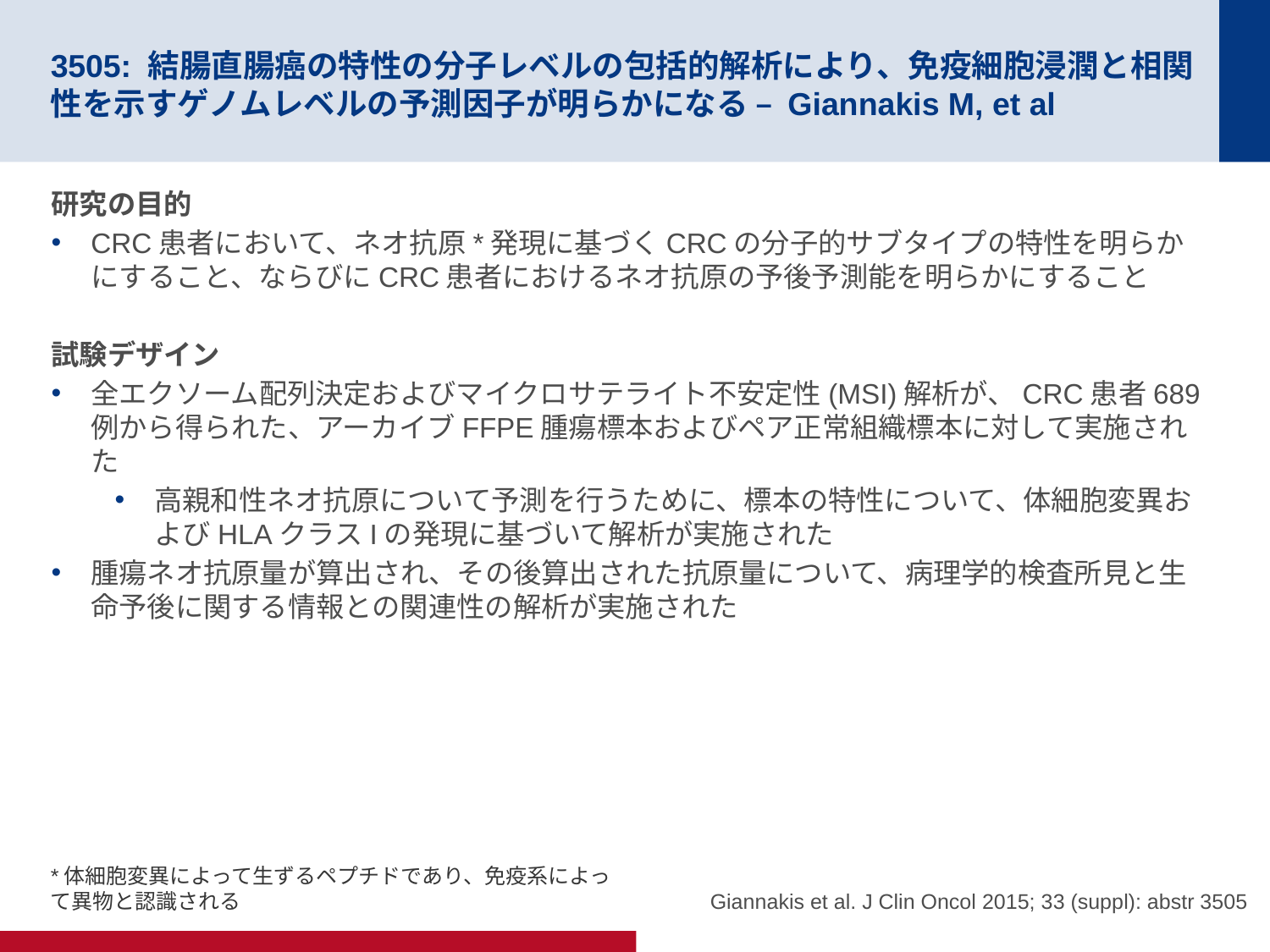

# 3505: 結腸直腸癌の特性の分子レベルの包括的解析により、免疫細胞浸潤と相関性を示すゲノムレベルの予測因子が明らかになる – Giannakis M, et al
研究の目的
CRC患者において、ネオ抗原*発現に基づくCRCの分子的サブタイプの特性を明らかにすること、ならびにCRC患者におけるネオ抗原の予後予測能を明らかにすること

試験デザイン
全エクソーム配列決定およびマイクロサテライト不安定性(MSI)解析が、CRC患者689例から得られた、アーカイブFFPE腫瘍標本およびペア正常組織標本に対して実施された
高親和性ネオ抗原について予測を行うために、標本の特性について、体細胞変異およびHLAクラスIの発現に基づいて解析が実施された
腫瘍ネオ抗原量が算出され、その後算出された抗原量について、病理学的検査所見と生命予後に関する情報との関連性の解析が実施された
*体細胞変異によって生ずるペプチドであり、免疫系によって異物と認識される
Giannakis et al. J Clin Oncol 2015; 33 (suppl): abstr 3505